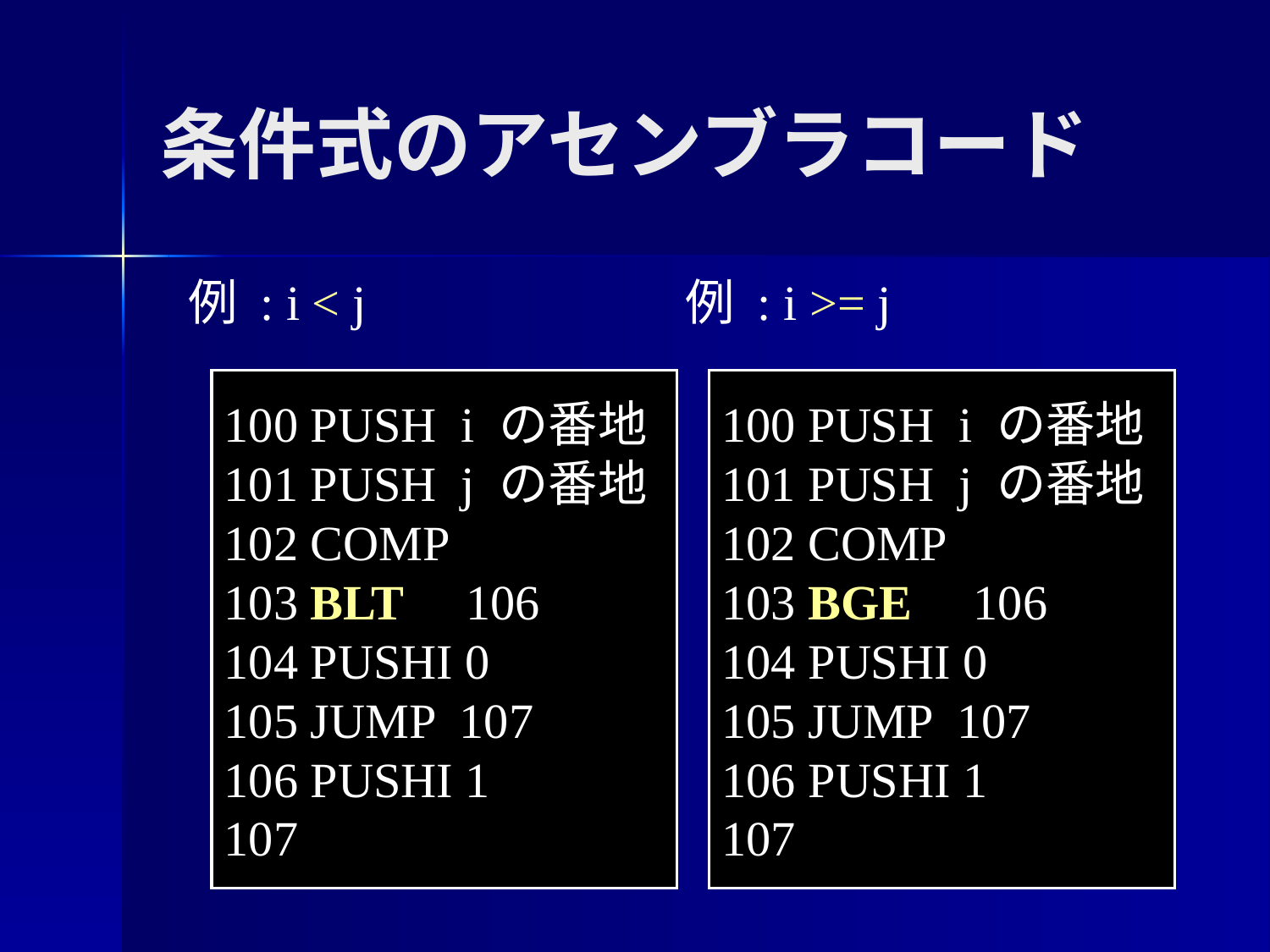

条件式のアセンブラコード
例 : i < j
例 : i >= j
100 PUSH  i の番地
101 PUSH  j の番地
102 COMP
103 BLT     106
104 PUSHI 0
105 JUMP  107
106 PUSHI 1
107
100 PUSH  i の番地
101 PUSH  j の番地
102 COMP
103 BGE     106
104 PUSHI 0
105 JUMP  107
106 PUSHI 1
107